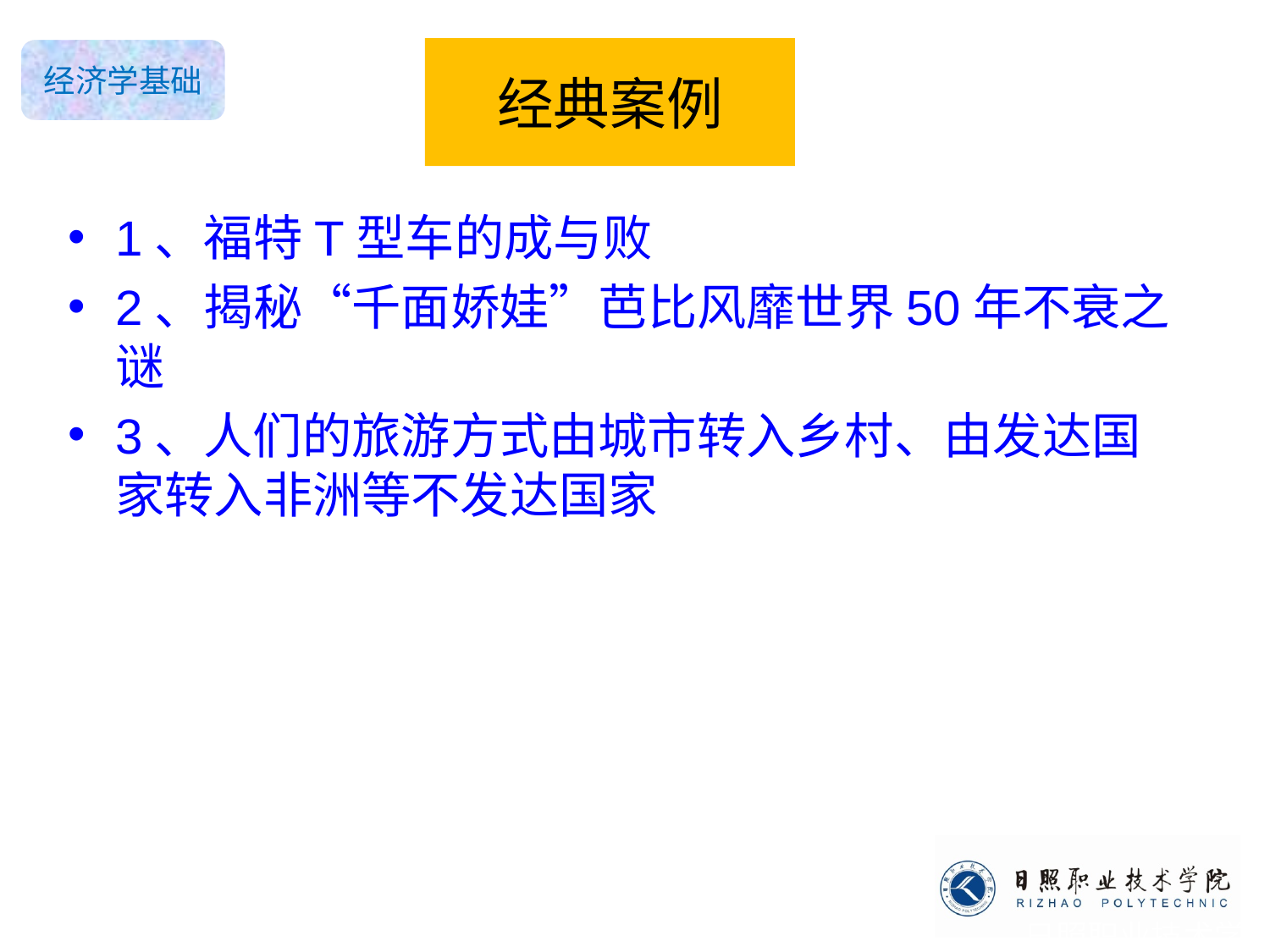

# 经典案例
1、福特T型车的成与败
2、揭秘“千面娇娃”芭比风靡世界50年不衰之谜
3、人们的旅游方式由城市转入乡村、由发达国家转入非洲等不发达国家
日照职业技术学院
《经济学基础》